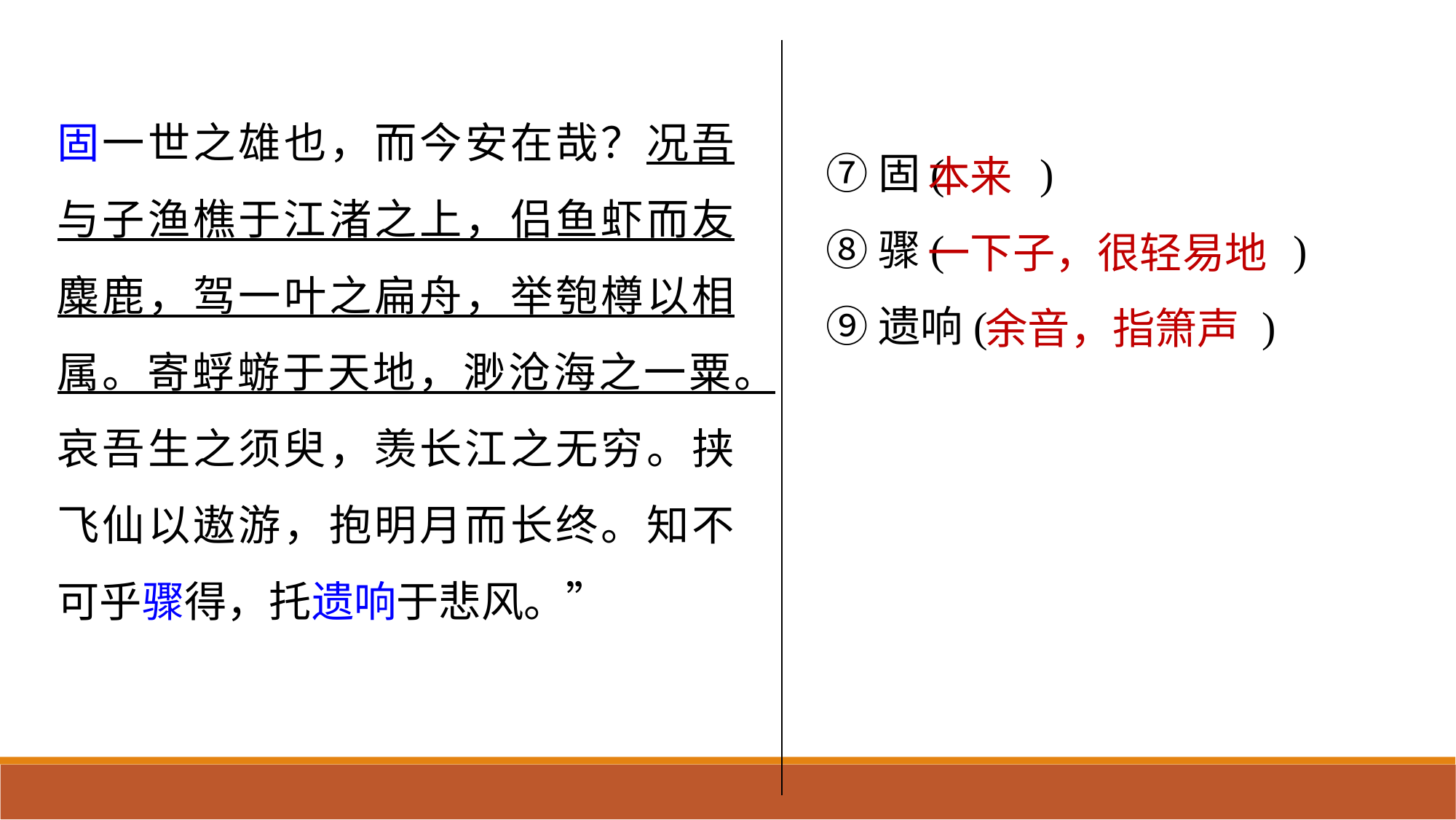

固一世之雄也，而今安在哉？况吾与子渔樵于江渚之上，侣鱼虾而友麋鹿，驾一叶之扁舟，举匏樽以相属。寄蜉蝣于天地，渺沧海之一粟。哀吾生之须臾，羡长江之无穷。挟飞仙以遨游，抱明月而长终。知不可乎骤得，托遗响于悲风。”
⑦固(         )
⑧骤(                                 )
⑨遗响(                          )
本来
一下子，很轻易地
     余音，指箫声